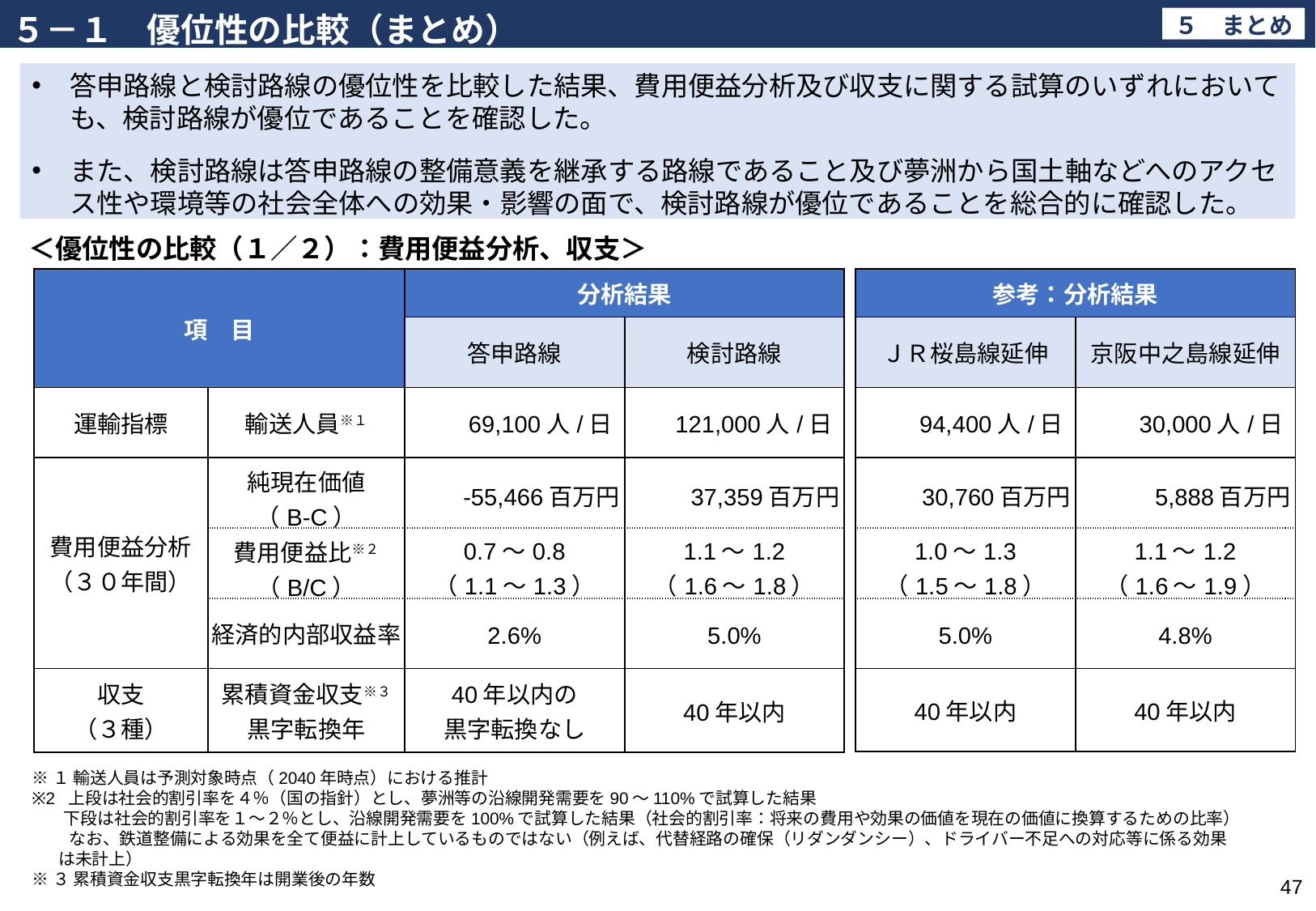

５－１　優位性の比較（まとめ）
５　まとめ
答申路線と検討路線の優位性を比較した結果、費用便益分析及び収支に関する試算のいずれにおいても、検討路線が優位であることを確認した。
また、検討路線は答申路線の整備意義を継承する路線であること及び夢洲から国土軸などへのアクセス性や環境等の社会全体への効果・影響の面で、検討路線が優位であることを総合的に確認した。
＜優位性の比較（１／２）：費用便益分析、収支＞
| 項　目 |  | 分析結果 |  |
| --- | --- | --- | --- |
|  |  | 答申路線 | 検討路線 |
| 運輸指標 | 輸送人員※１ | 69,100人/日 | 121,000人/日 |
| 費用便益分析 （３０年間） | 純現在価値 （B-C） | -55,466百万円 | 37,359百万円 |
|  | 費用便益比※２ （B/C） | 0.7～0.8 （1.1～1.3） | 1.1～1.2 （1.6～1.8） |
|  | 経済的内部収益率 | 2.6% | 5.0% |
| 収支 （３種） | 累積資金収支※３ 黒字転換年 | 40年以内の 黒字転換なし | 40年以内 |
| 参考：分析結果 |  |
| --- | --- |
| ＪＲ桜島線延伸 | 京阪中之島線延伸 |
| 94,400人/日 | 30,000人/日 |
| 30,760百万円 | 5,888百万円 |
| 1.0～1.3 （1.5～1.8） | 1.1～1.2 （1.6～1.9） |
| 5.0% | 4.8% |
| 40年以内 | 40年以内 |
※１ 輸送人員は予測対象時点（2040年時点）における推計
※2  上段は社会的割引率を４％（国の指針）とし、夢洲等の沿線開発需要を90～110%で試算した結果
　    下段は社会的割引率を１～２％とし、沿線開発需要を100%で試算した結果（社会的割引率：将来の費用や効果の価値を現在の価値に換算するための比率）
　　 なお、鉄道整備による効果を全て便益に計上しているものではない（例えば、代替経路の確保（リダンダンシー）、ドライバー不足への対応等に係る効果
       は未計上）
※３ 累積資金収支黒字転換年は開業後の年数
47